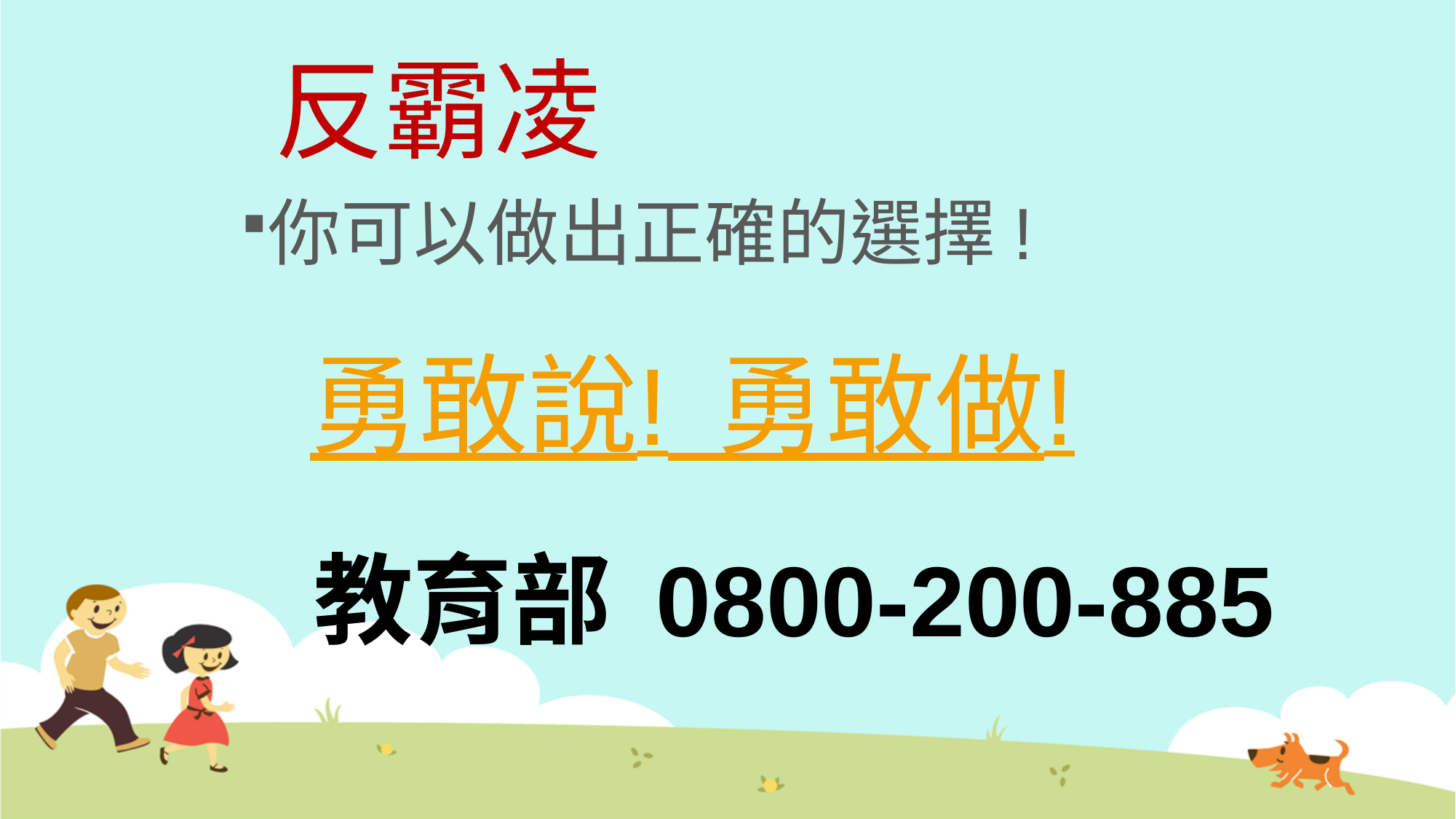

# 反霸凌
你可以做出正確的選擇!

  勇敢說!  勇敢做!
  教育部 0800-200-885